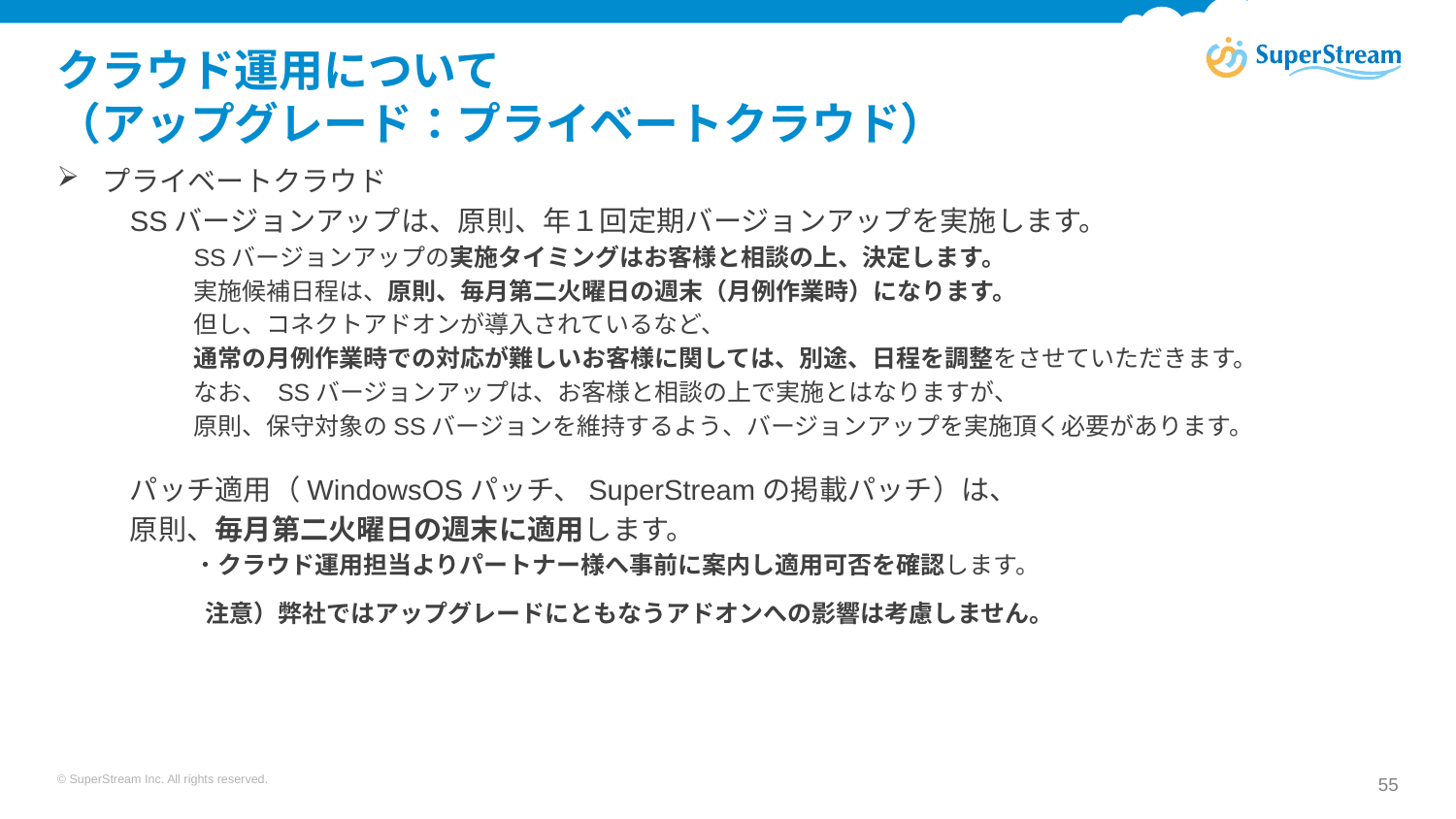

# クラウド運用について （アップグレード：プライベートクラウド）
プライベートクラウド
SSバージョンアップは、原則、年１回定期バージョンアップを実施します。
SSバージョンアップの実施タイミングはお客様と相談の上、決定します。
実施候補日程は、原則、毎月第二火曜日の週末（月例作業時）になります。
但し、コネクトアドオンが導入されているなど、
通常の月例作業時での対応が難しいお客様に関しては、別途、日程を調整をさせていただきます。
なお、 SSバージョンアップは、お客様と相談の上で実施とはなりますが、
原則、保守対象のSSバージョンを維持するよう、バージョンアップを実施頂く必要があります。

パッチ適用（WindowsOSパッチ、SuperStreamの掲載パッチ）は、
原則、毎月第二火曜日の週末に適用します。
・クラウド運用担当よりパートナー様へ事前に案内し適用可否を確認します。
 注意）弊社ではアップグレードにともなうアドオンへの影響は考慮しません。

© SuperStream Inc. All rights reserved.
55